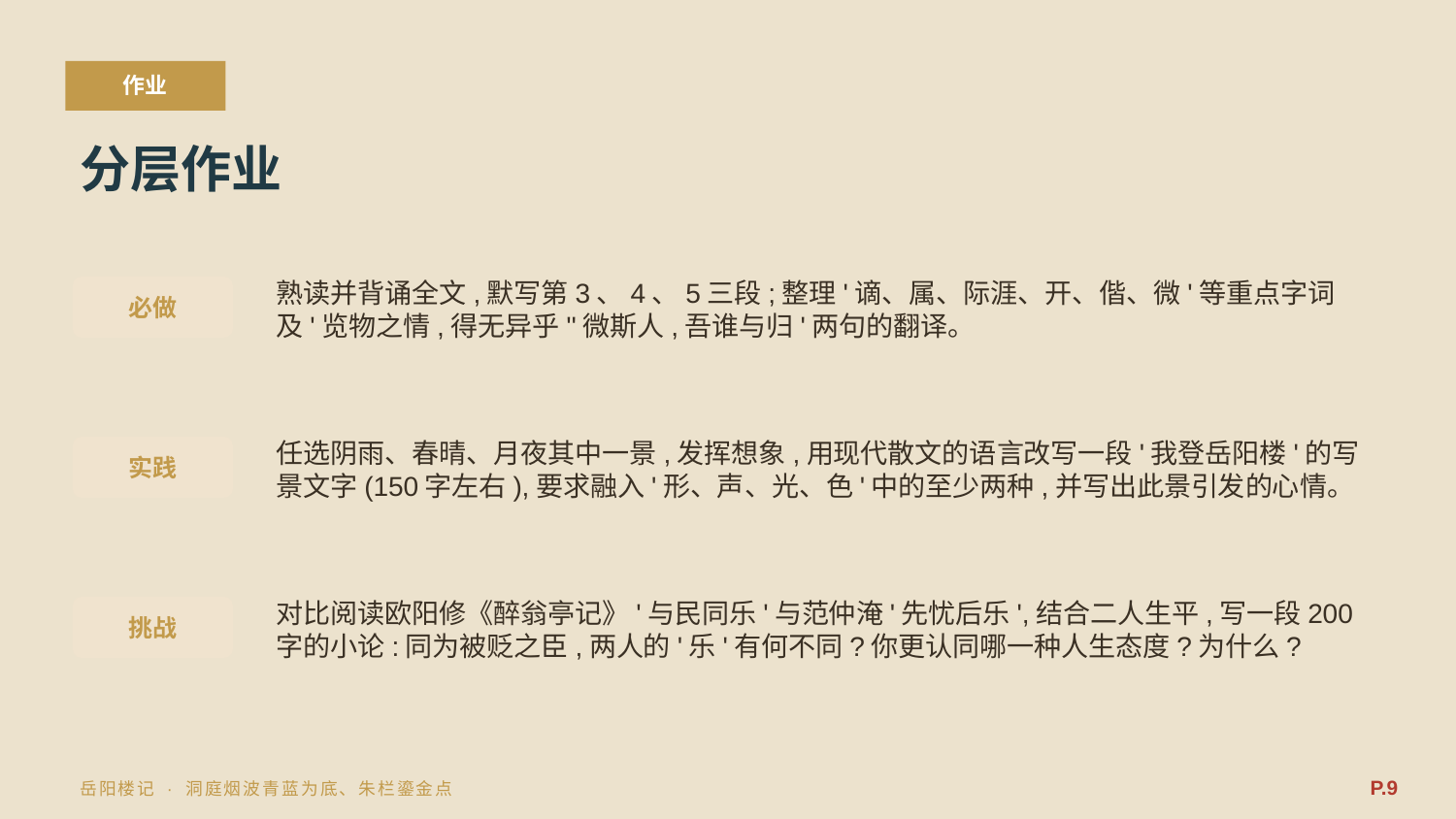

作业

分层作业
熟读并背诵全文,默写第3、4、5三段;整理'谪、属、际涯、开、偕、微'等重点字词及'览物之情,得无异乎''微斯人,吾谁与归'两句的翻译。
必做

任选阴雨、春晴、月夜其中一景,发挥想象,用现代散文的语言改写一段'我登岳阳楼'的写景文字(150字左右),要求融入'形、声、光、色'中的至少两种,并写出此景引发的心情。
实践

对比阅读欧阳修《醉翁亭记》'与民同乐'与范仲淹'先忧后乐',结合二人生平,写一段200字的小论:同为被贬之臣,两人的'乐'有何不同?你更认同哪一种人生态度?为什么?
挑战

P.9
岳阳楼记 · 洞庭烟波青蓝为底、朱栏鎏金点